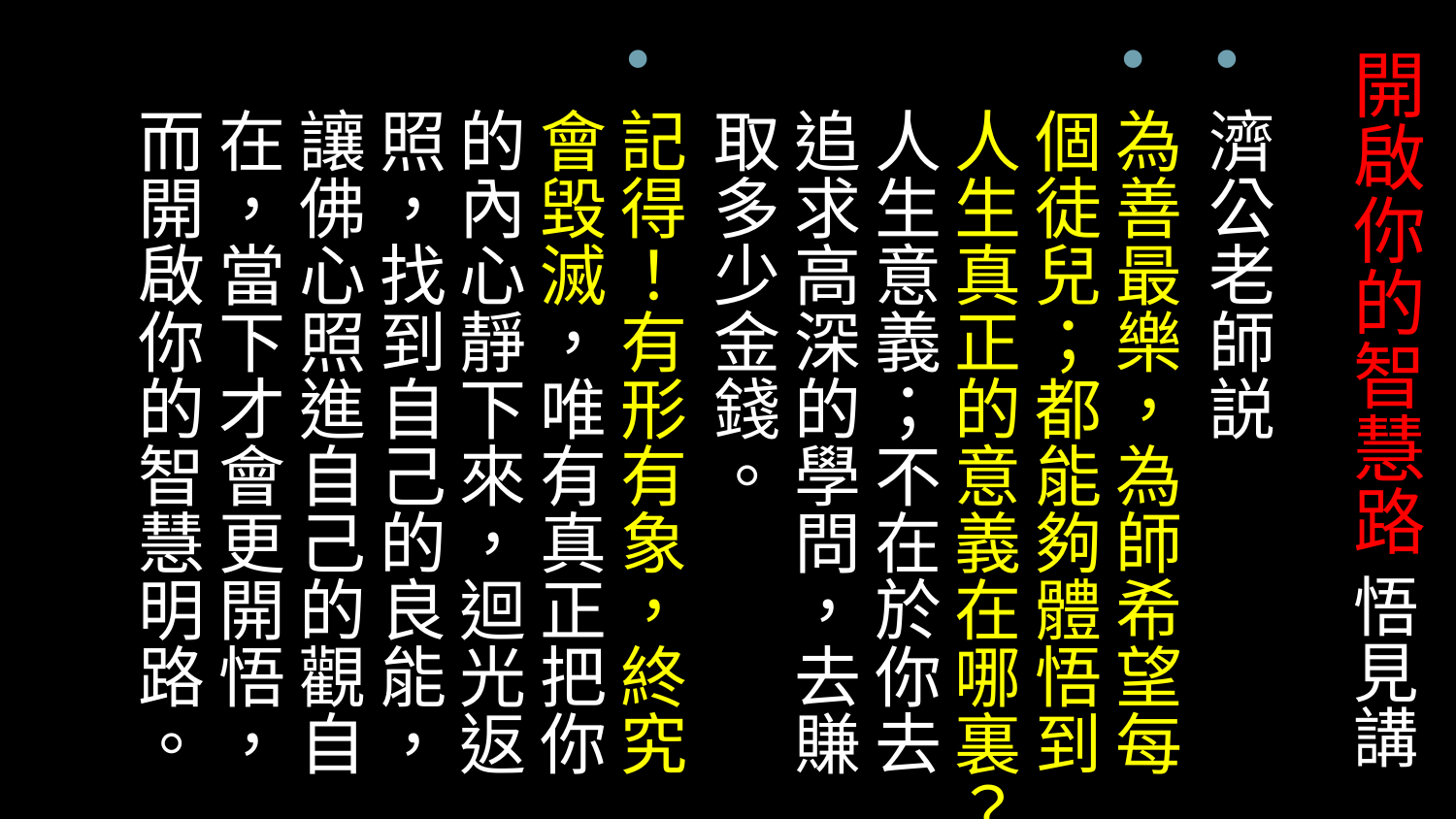

# 開啟你的智慧路 悟見講
濟公老師説
為善最樂，為師希望每個徒兒；都能夠體悟到人生真正的意義在哪裏？人生意義；不在於你去追求高深的學問，去賺取多少金錢。
記得！有形有象，終究會毀滅，唯有真正把你的內心靜下來，迴光返照，找到自己的良能，讓佛心照進自己的觀自在，當下才會更開悟，而開啟你的智慧明路。